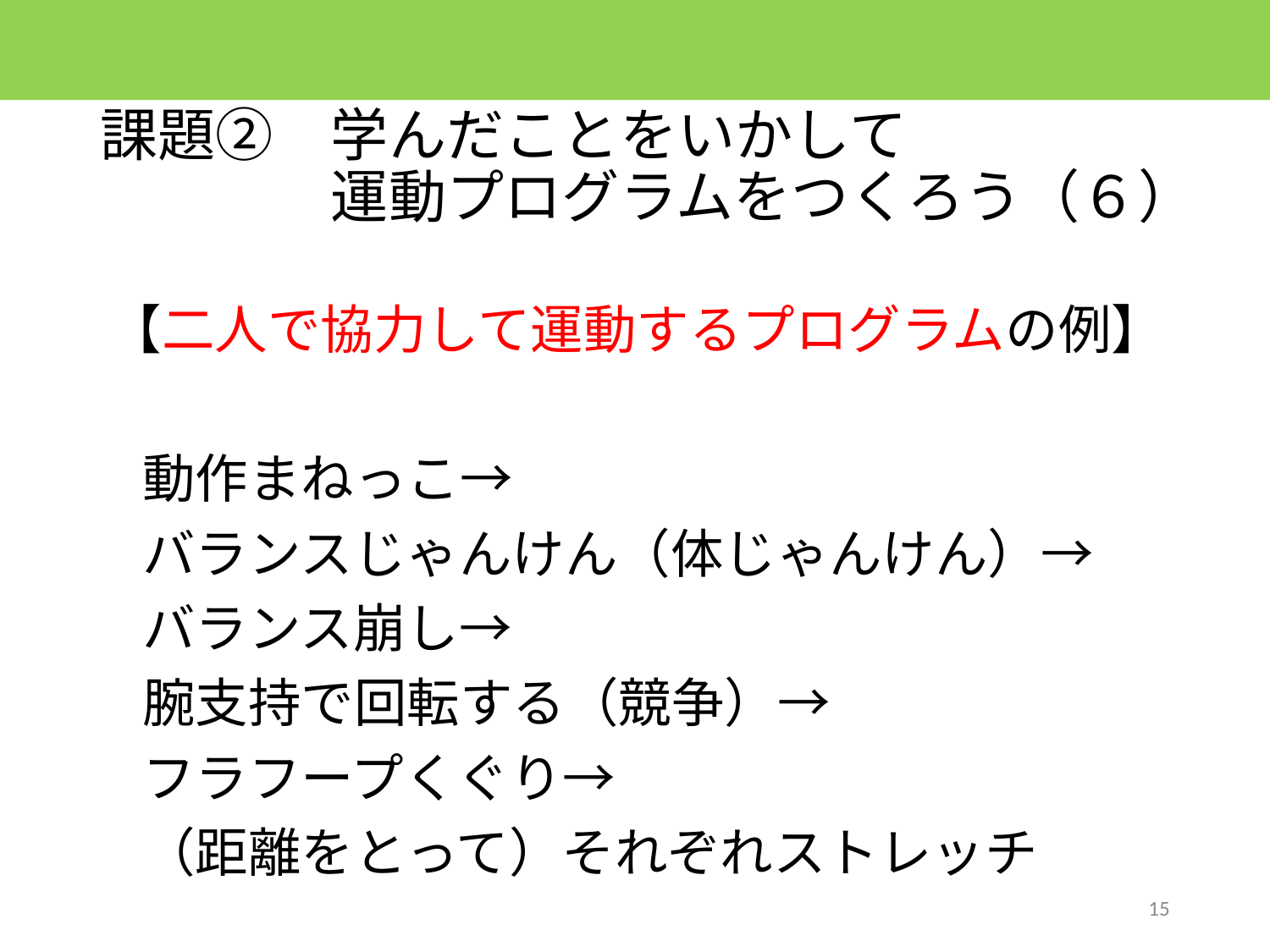

# 課題②　学んだことをいかして 　　　　運動プログラムをつくろう（６）
【二人で協力して運動するプログラムの例】

　　動作まねっこ→
　　バランスじゃんけん（体じゃんけん）→
　　バランス崩し→
　　腕支持で回転する（競争）→
　　フラフープくぐり→
　　（距離をとって）それぞれストレッチ
15